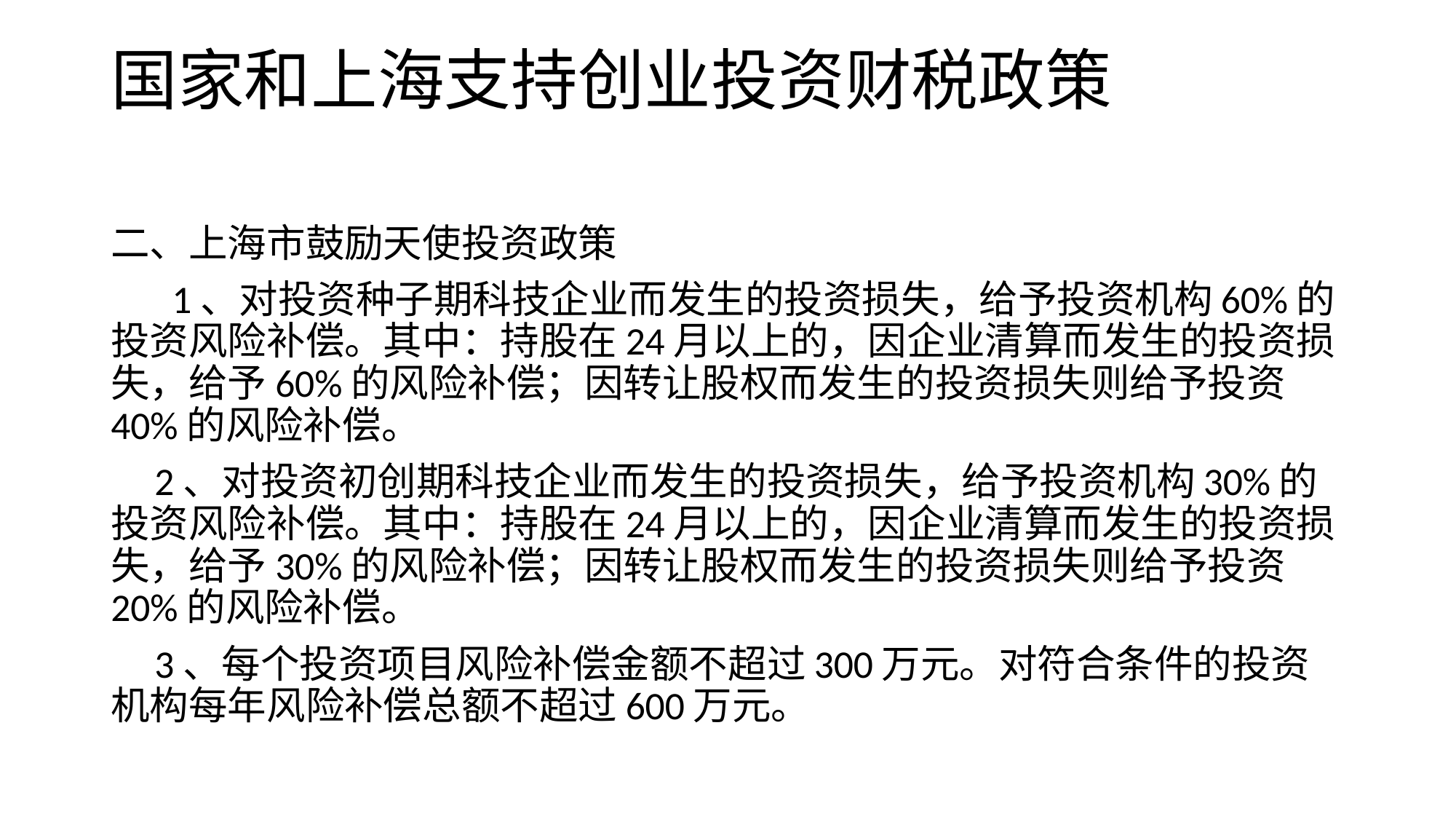

# 国家和上海支持创业投资财税政策
二、上海市鼓励天使投资政策
       1、对投资种子期科技企业而发生的投资损失，给予投资机构60%的投资风险补偿。其中：持股在24月以上的，因企业清算而发生的投资损失，给予60%的风险补偿；因转让股权而发生的投资损失则给予投资40%的风险补偿。
     2、对投资初创期科技企业而发生的投资损失，给予投资机构30%的投资风险补偿。其中：持股在24月以上的，因企业清算而发生的投资损失，给予30%的风险补偿；因转让股权而发生的投资损失则给予投资20%的风险补偿。
     3、每个投资项目风险补偿金额不超过300万元。对符合条件的投资机构每年风险补偿总额不超过600万元。